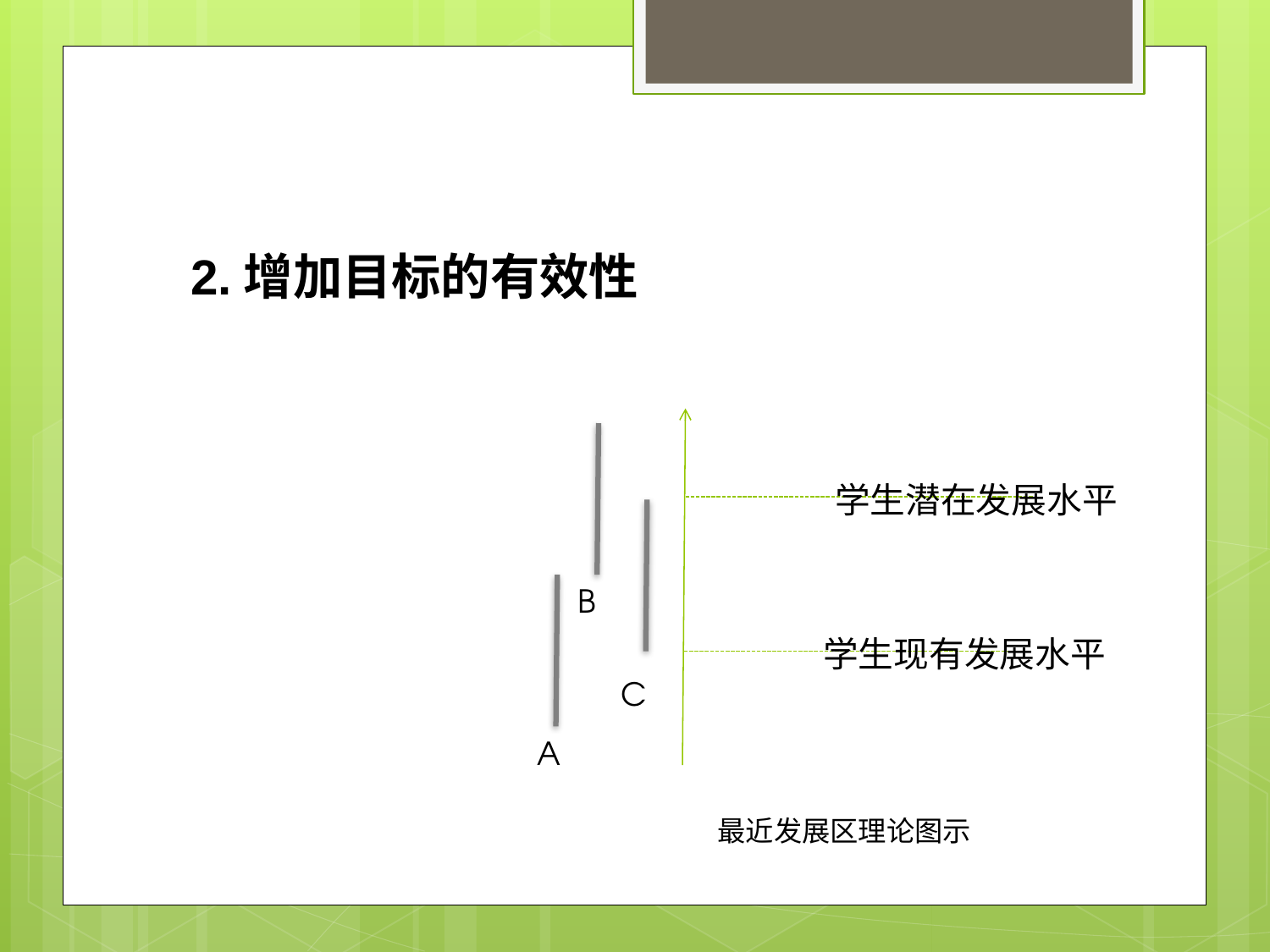

2.增加目标的有效性

学生潜在发展水平
B
学生现有发展水平
C
A
最近发展区理论图示